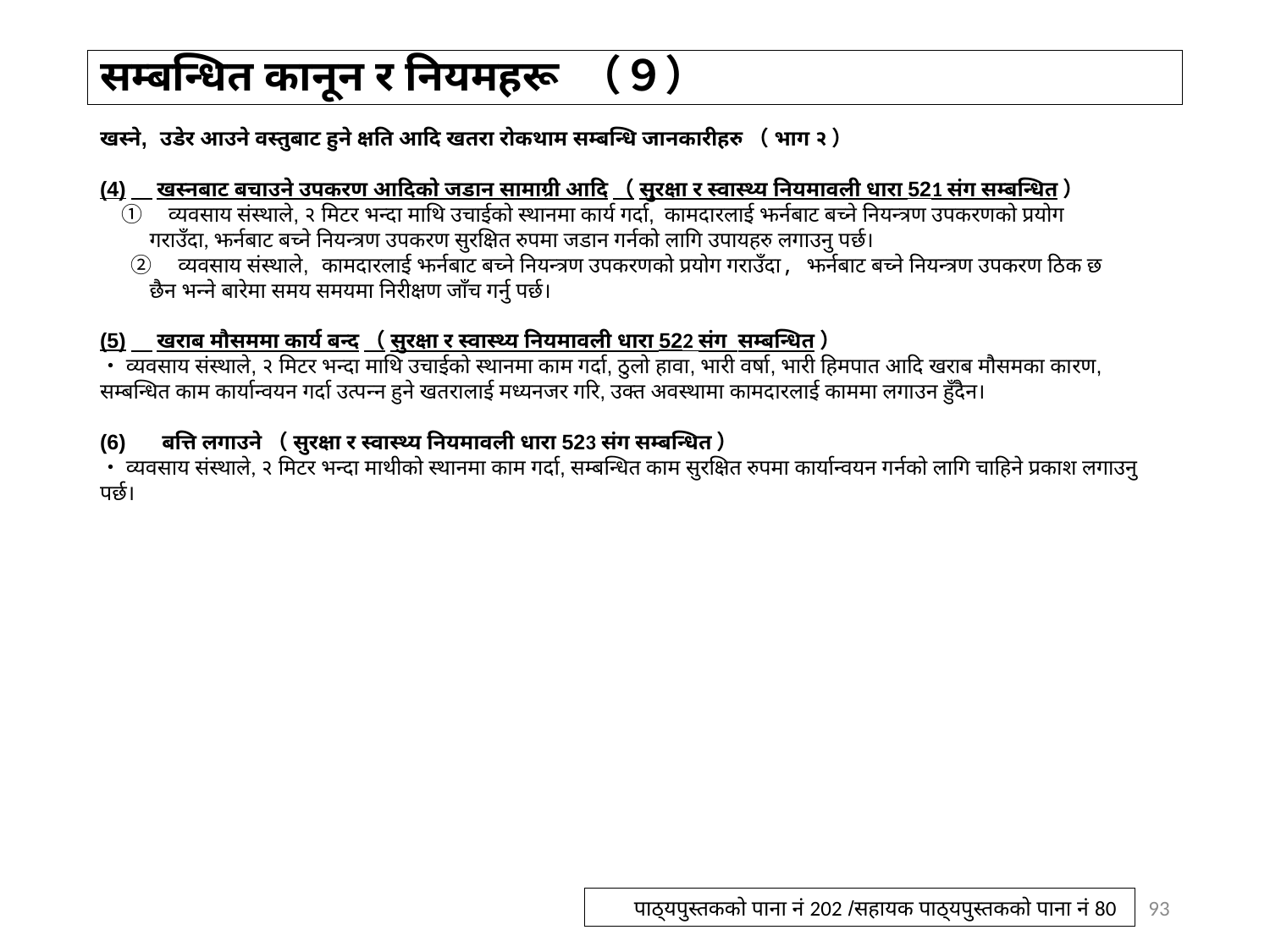

# सम्बन्धित कानून र नियमहरू （９）
खस्ने, उडेर आउने वस्तुबाट हुने क्षति आदि खतरा रोकथाम सम्बन्धि जानकारीहरु（भाग २）

(4)　खस्नबाट बचाउने उपकरण आदिको जडान सामाग्री आदि（सुरक्षा र स्वास्थ्य नियमावली धारा 521 संग सम्बन्धित）
　①　व्यवसाय संस्थाले, २ मिटर भन्दा माथि उचाईको स्थानमा कार्य गर्दा,  कामदारलाई झर्नबाट बच्ने नियन्त्रण उपकरणको प्रयोग
         गराउँदा, झर्नबाट बच्ने नियन्त्रण उपकरण सुरक्षित रुपमा जडान गर्नको लागि उपायहरु लगाउनु पर्छ।
 　②　व्यवसाय संस्थाले, कामदारलाई झर्नबाट बच्ने नियन्त्रण उपकरणको प्रयोग गराउँदा, झर्नबाट बच्ने नियन्त्रण उपकरण ठिक छ
         छैन भन्ने बारेमा समय समयमा निरीक्षण जाँच गर्नु पर्छ।

(5)　खराब मौसममा कार्य बन्द（सुरक्षा र स्वास्थ्य नियमावली धारा 522 संग  सम्बन्धित）
・व्यवसाय संस्थाले, २ मिटर भन्दा माथि उचाईको स्थानमा काम गर्दा, ठुलो हावा, भारी वर्षा, भारी हिमपात आदि खराब मौसमका कारण, सम्बन्धित काम कार्यान्वयन गर्दा उत्पन्न हुने खतरालाई मध्यनजर गरि, उक्त अवस्थामा कामदारलाई काममा लगाउन हुँदैन।

(6)　 बत्ति लगाउने（सुरक्षा र स्वास्थ्य नियमावली धारा 523 संग सम्बन्धित）
・व्यवसाय संस्थाले, २ मिटर भन्दा माथीको स्थानमा काम गर्दा, सम्बन्धित काम सुरक्षित रुपमा कार्यान्वयन गर्नको लागि चाहिने प्रकाश लगाउनु पर्छ।
93
पाठ्यपुस्तकको पाना नं 202 /सहायक पाठ्यपुस्तकको पाना नं 80